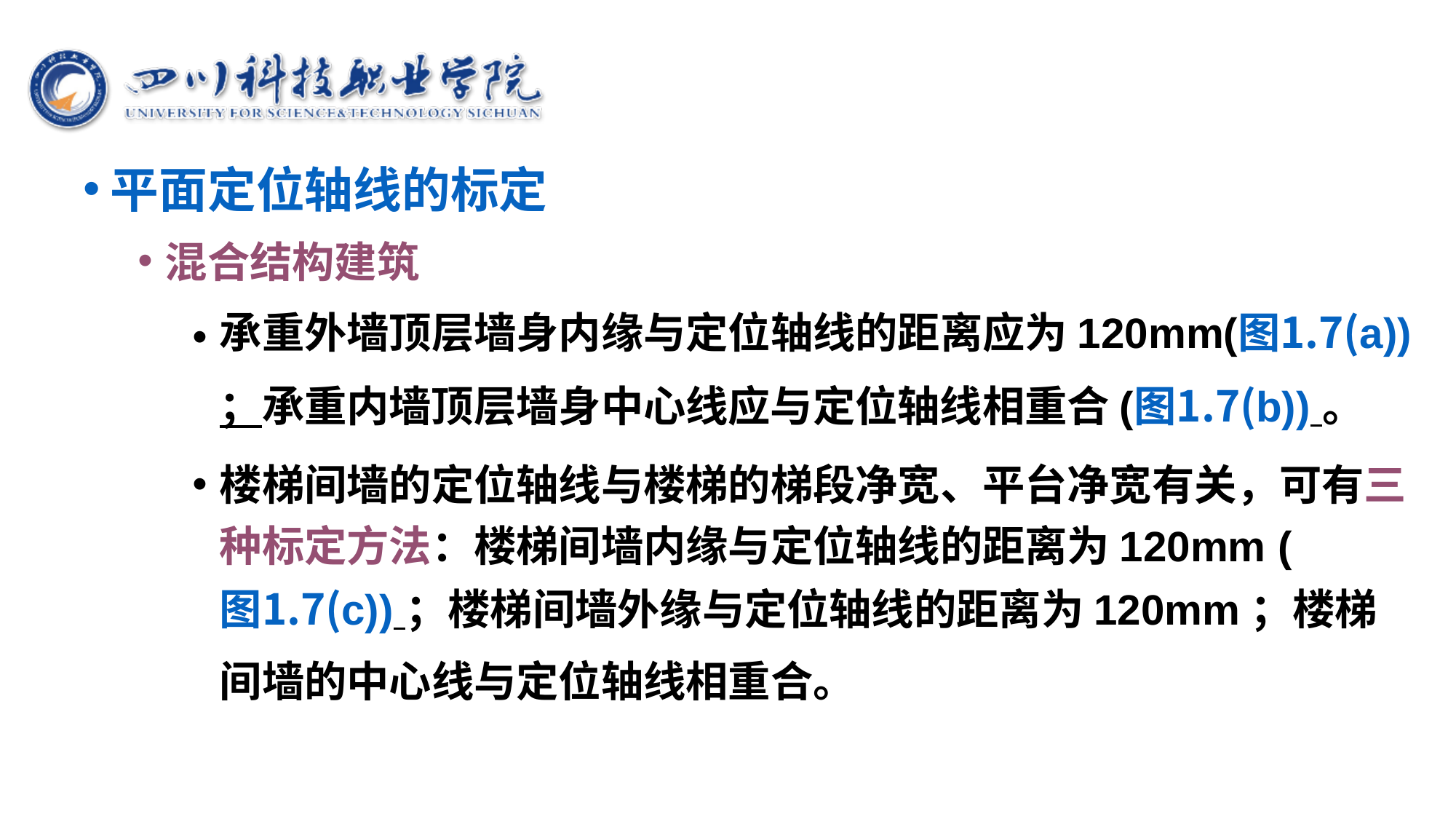

平面定位轴线的标定
混合结构建筑
承重外墙顶层墙身内缘与定位轴线的距离应为120mm(图1.7(a))；承重内墙顶层墙身中心线应与定位轴线相重合(图1.7(b)) 。
楼梯间墙的定位轴线与楼梯的梯段净宽、平台净宽有关，可有三种标定方法：楼梯间墙内缘与定位轴线的距离为120mm (图1.7(c)) ；楼梯间墙外缘与定位轴线的距离为120mm；楼梯间墙的中心线与定位轴线相重合。